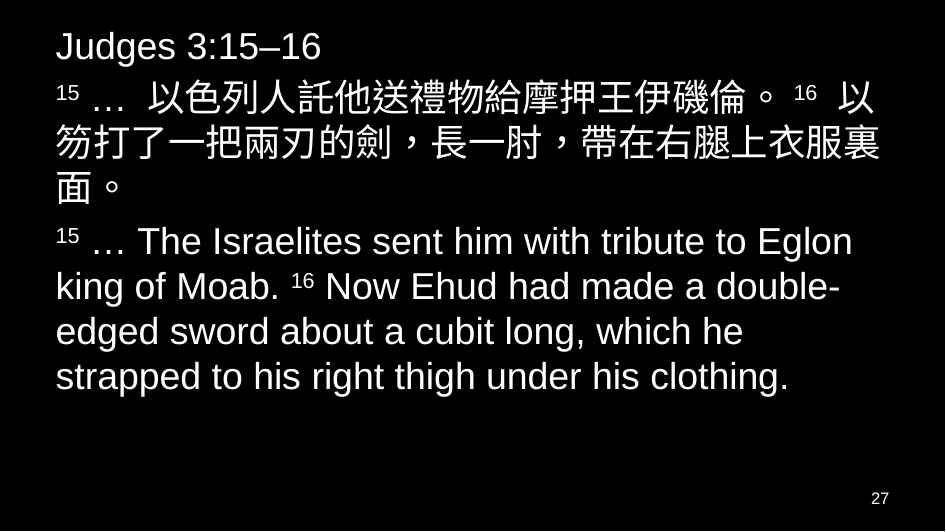

Judges 3:15–16
15 … 以色列人託他送禮物給摩押王伊磯倫。16 以笏打了一把兩刃的劍，長一肘，帶在右腿上衣服裏面。
15 … The Israelites sent him with tribute to Eglon king of Moab. 16 Now Ehud had made a double-edged sword about a cubit long, which he strapped to his right thigh under his clothing.

27